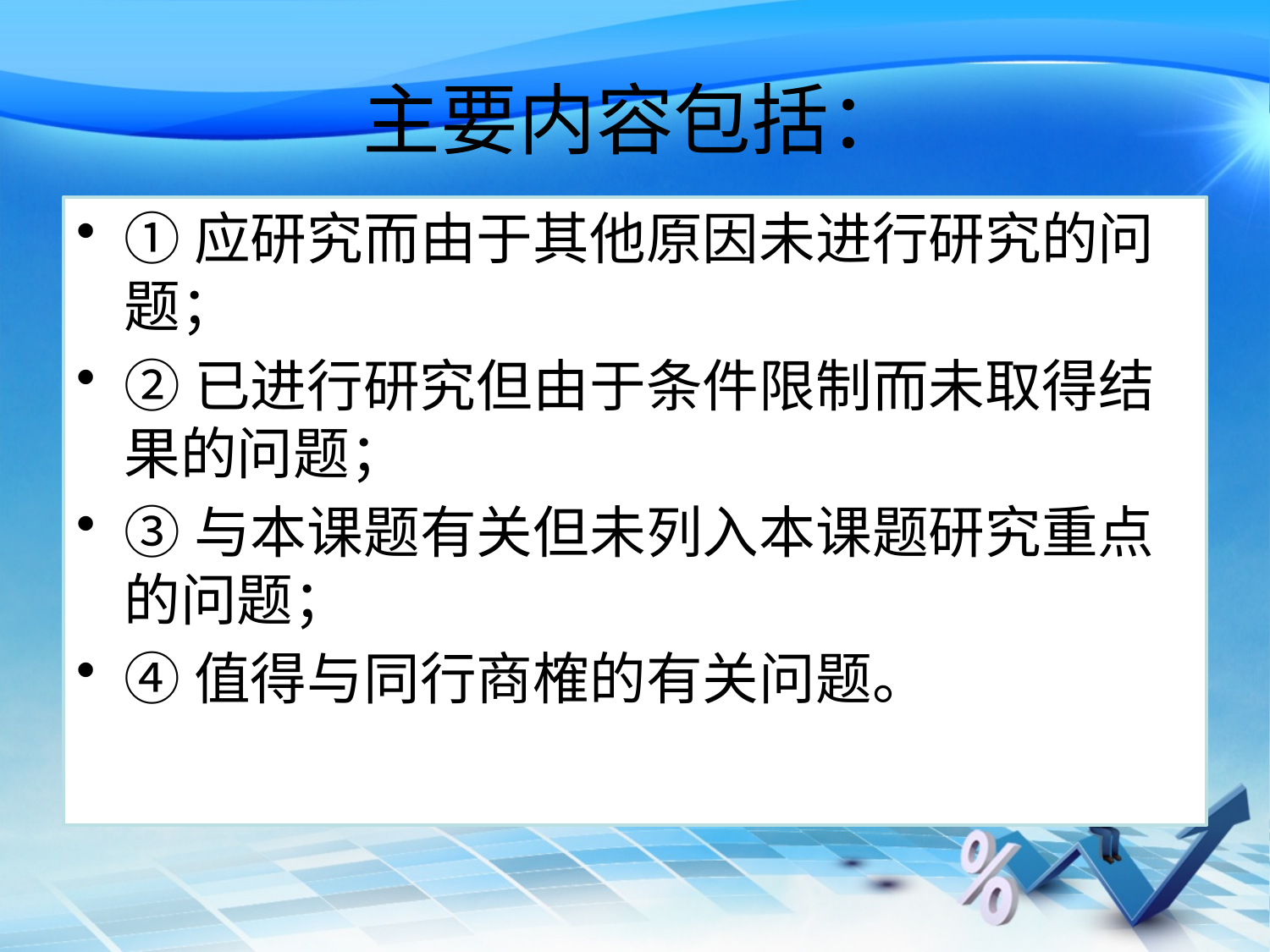

# 主要内容包括：
①应研究而由于其他原因未进行研究的问题；
②已进行研究但由于条件限制而未取得结果的问题；
③与本课题有关但未列入本课题研究重点的问题；
④值得与同行商榷的有关问题。
55